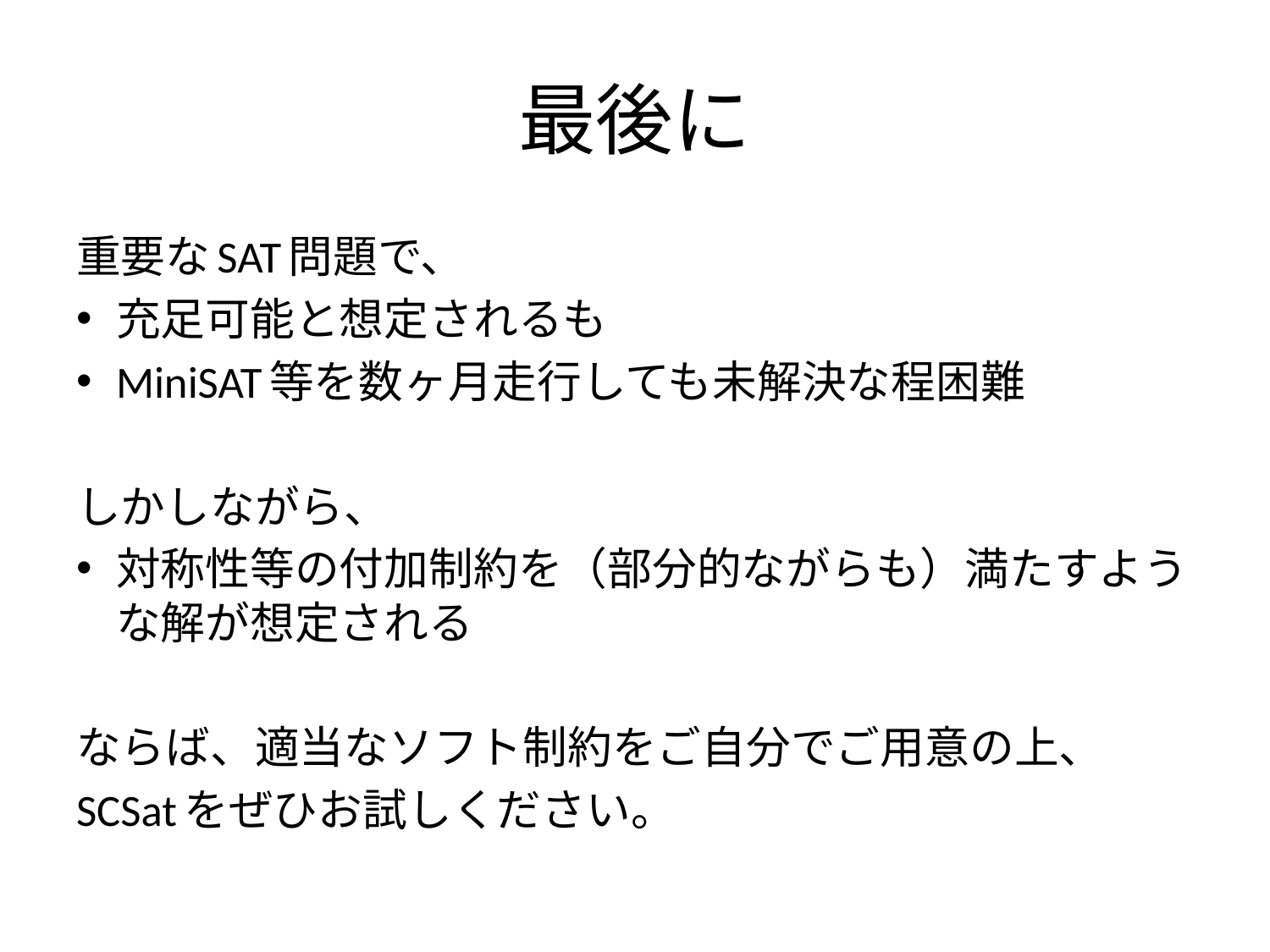

# 最後に
重要なSAT問題で、
充足可能と想定されるも
MiniSAT等を数ヶ月走行しても未解決な程困難

しかしながら、
対称性等の付加制約を（部分的ながらも）満たすような解が想定される

ならば、適当なソフト制約をご自分でご用意の上、
SCSatをぜひお試しください。